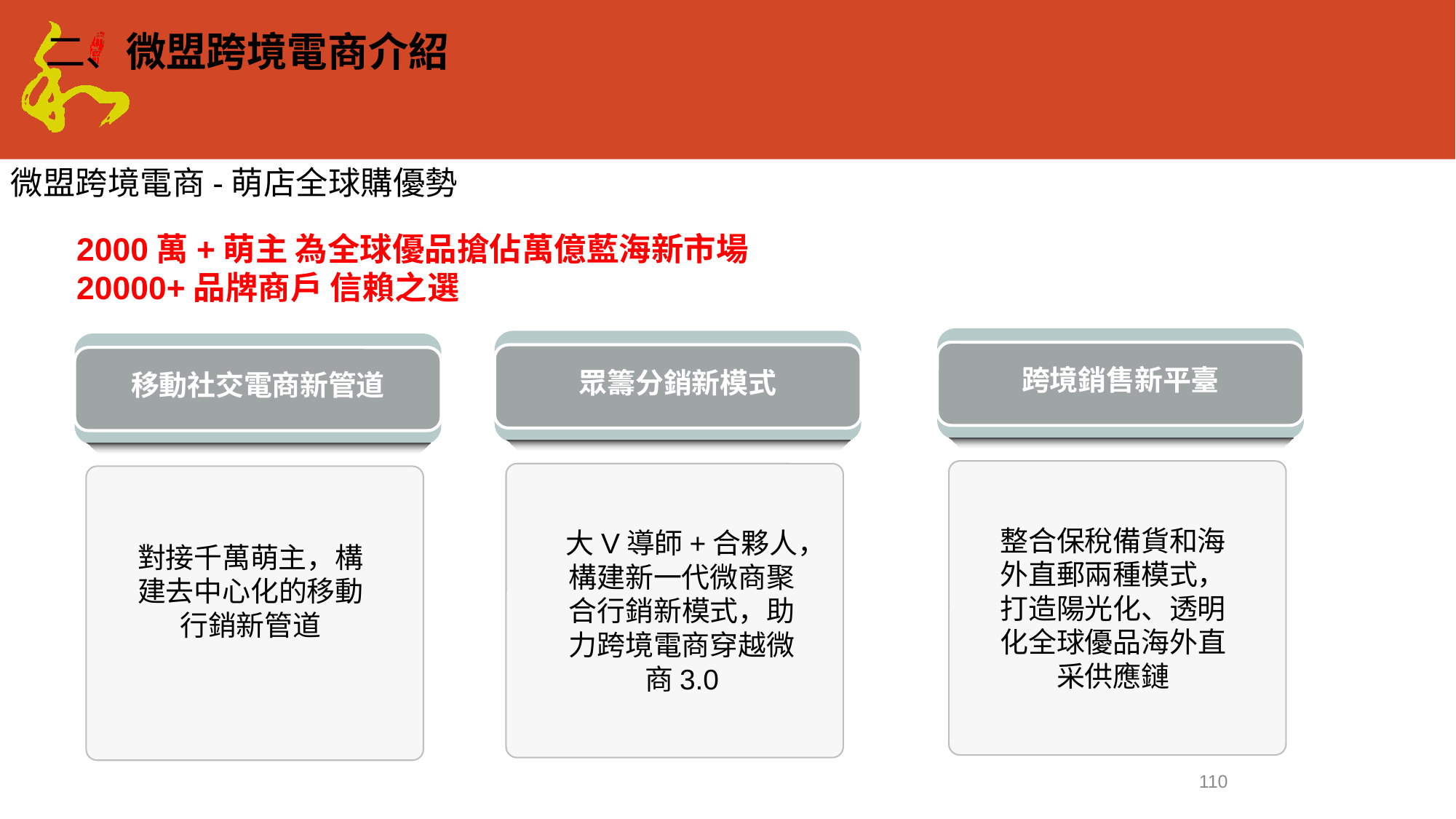

二、微盟跨境電商介紹
微盟跨境電商-萌店全球購優勢
2000萬+萌主 為全球優品搶佔萬億藍海新市場
20000+品牌商戶 信賴之選

跨境銷售新平臺

眾籌分銷新模式

移動社交電商新管道

整合保稅備貨和海外直郵兩種模式，打造陽光化、透明化全球優品海外直采供應鏈
大V導師+合夥人，構建新一代微商聚合行銷新模式，助力跨境電商穿越微商3.0
對接千萬萌主，構建去中心化的移動行銷新管道
110